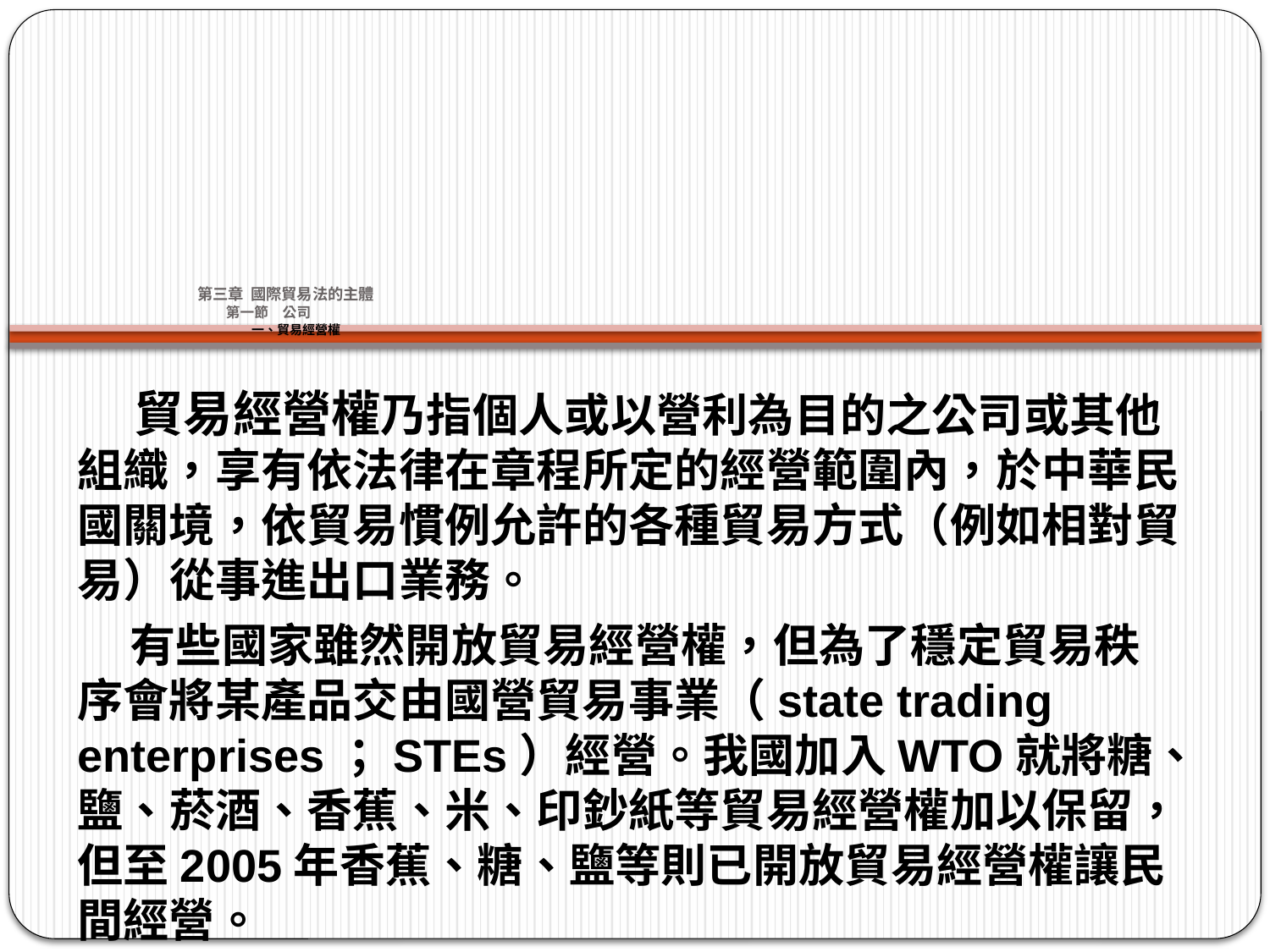

# 第三章  國際貿易法的主體 第一節　公司 一、貿易經營權
    貿易經營權乃指個人或以營利為目的之公司或其他組織，享有依法律在章程所定的經營範圍內，於中華民國關境，依貿易慣例允許的各種貿易方式（例如相對貿易）從事進出口業務。
    有些國家雖然開放貿易經營權，但為了穩定貿易秩序會將某產品交由國營貿易事業（state trading enterprises；STEs）經營。我國加入WTO就將糖、鹽、菸酒、香蕉、米、印鈔紙等貿易經營權加以保留，但至2005年香蕉、糖、鹽等則已開放貿易經營權讓民間經營。